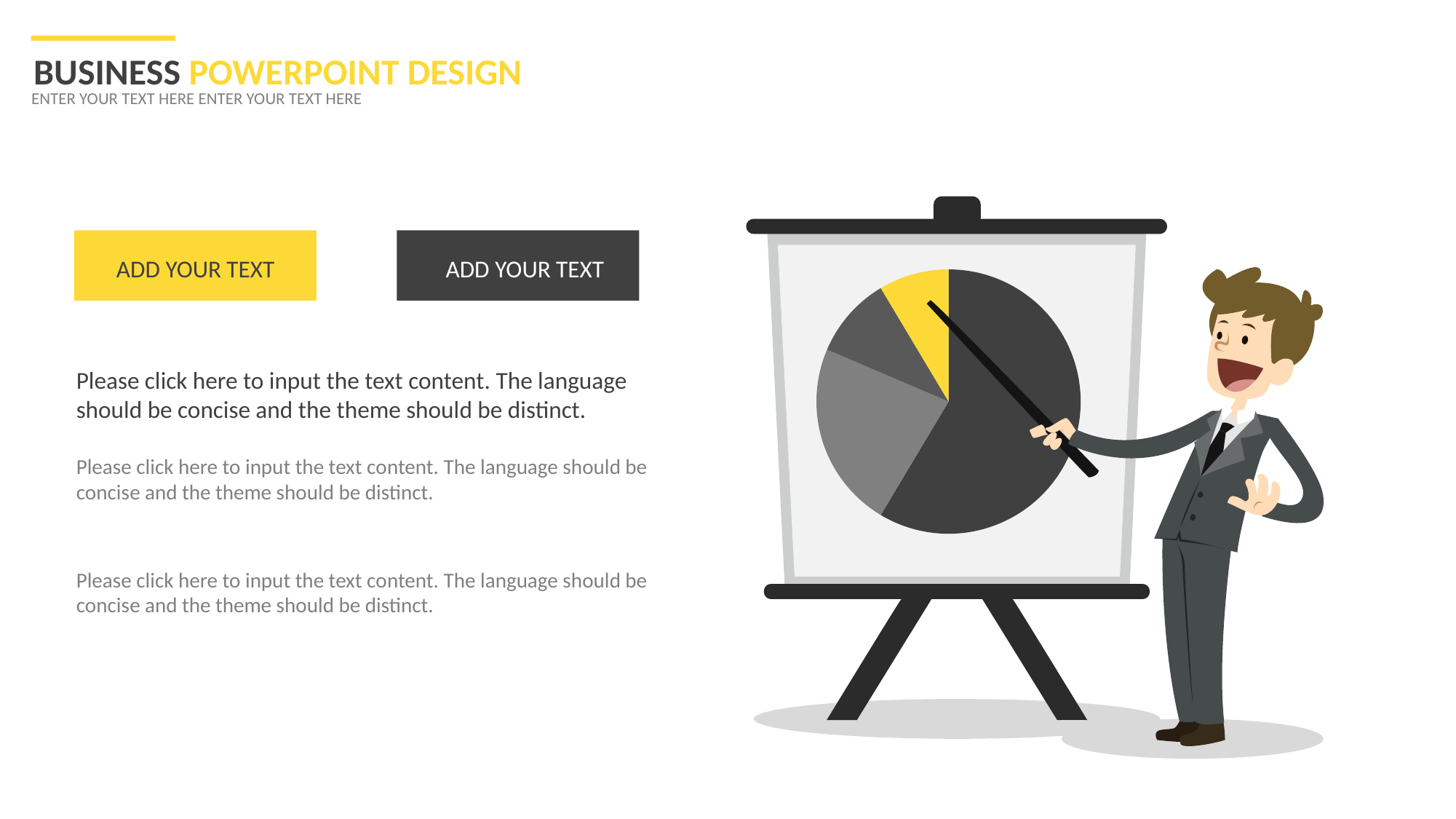

BUSINESS POWERPOINT DESIGN
ENTER YOUR TEXT HERE ENTER YOUR TEXT HERE

ADD YOUR TEXT
ADD YOUR TEXT

### Chart

| Category | 销售额 |
|---|---|
| 第一季度 | 8.2 |
| 第二季度 | 3.2 |
| 第三季度 | 1.4 |
| 第四季度 | 1.2 |
Please click here to input the text content. The language should be concise and the theme should be distinct.
Please click here to input the text content. The language should be concise and the theme should be distinct.
Please click here to input the text content. The language should be concise and the theme should be distinct.